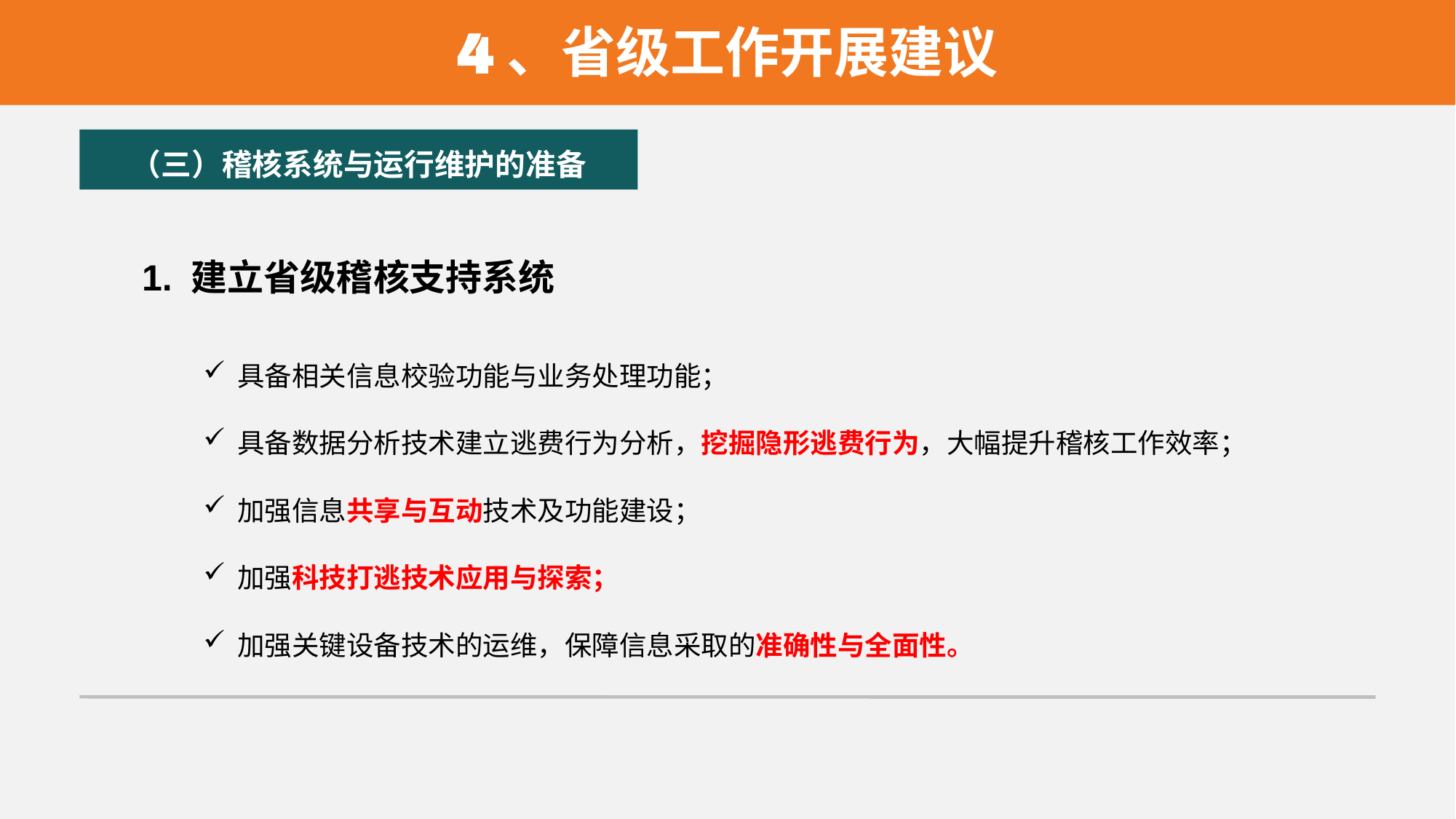

4、省级工作开展建议
（三）稽核系统与运行维护的准备
1. 建立省级稽核支持系统
具备相关信息校验功能与业务处理功能；
具备数据分析技术建立逃费行为分析，挖掘隐形逃费行为，大幅提升稽核工作效率；
加强信息共享与互动技术及功能建设；
加强科技打逃技术应用与探索；
加强关键设备技术的运维，保障信息采取的准确性与全面性。